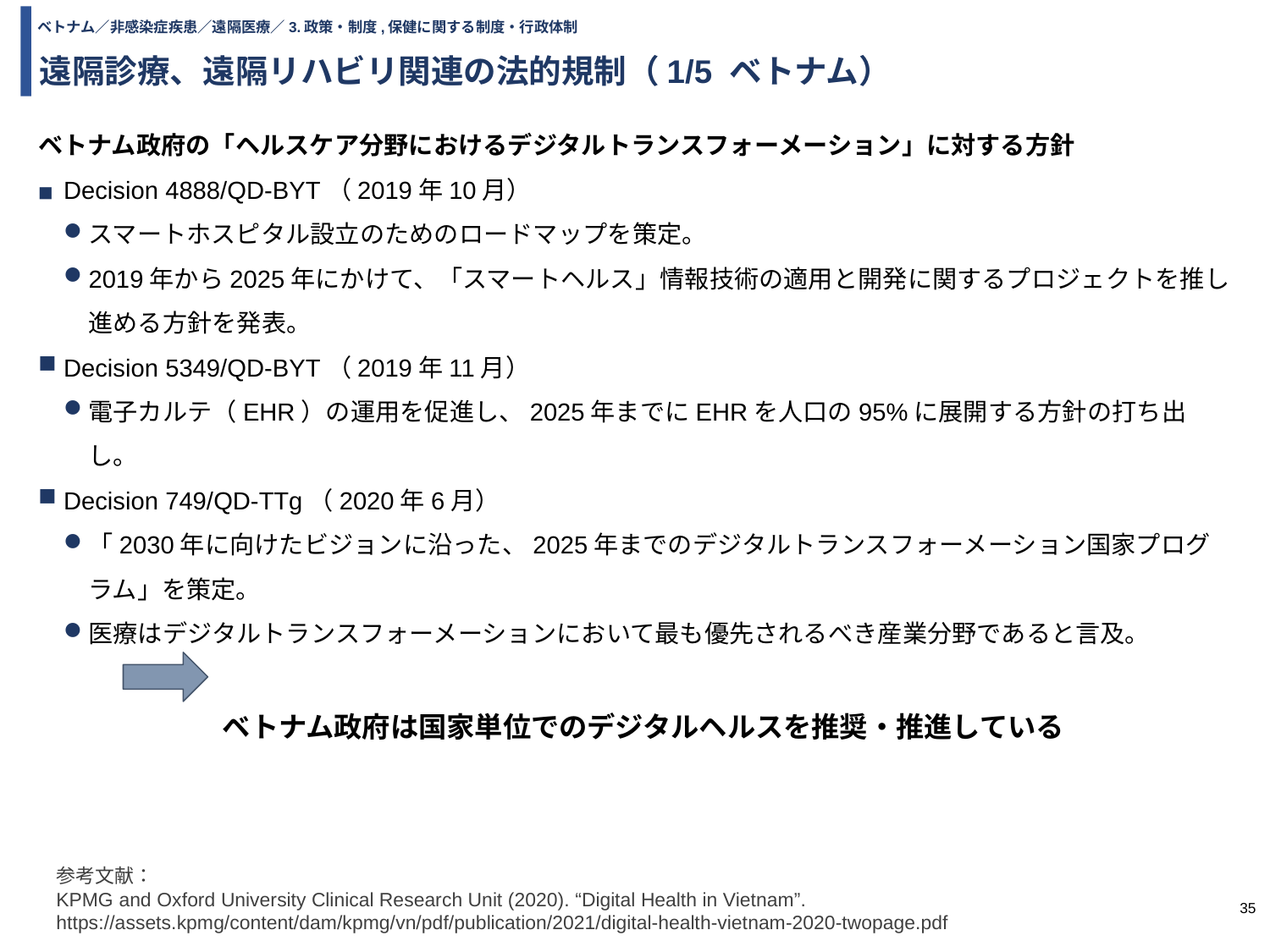

ベトナム／非感染症疾患／遠隔医療／3.政策・制度,保健に関する制度・行政体制
# 遠隔診療、遠隔リハビリ関連の法的規制（1/5 ベトナム）
ベトナム政府の「ヘルスケア分野におけるデジタルトランスフォーメーション」に対する方針
Decision 4888/QD-BYT（2019年10月）
スマートホスピタル設立のためのロードマップを策定。
2019年から2025年にかけて、「スマートヘルス」情報技術の適用と開発に関するプロジェクトを推し進める方針を発表。
Decision 5349/QD-BYT（2019年11月）
電子カルテ（EHR）の運用を促進し、2025年までにEHRを人口の95%に展開する方針の打ち出し。
Decision 749/QD-TTg（2020年6月）
「2030年に向けたビジョンに沿った、2025年までのデジタルトランスフォーメーション国家プログラム」を策定。
医療はデジタルトランスフォーメーションにおいて最も優先されるべき産業分野であると言及。

ベトナム政府は国家単位でのデジタルヘルスを推奨・推進している

参考文献：
KPMG and Oxford University Clinical Research Unit (2020). “Digital Health in Vietnam”.
https://assets.kpmg/content/dam/kpmg/vn/pdf/publication/2021/digital-health-vietnam-2020-twopage.pdf
35